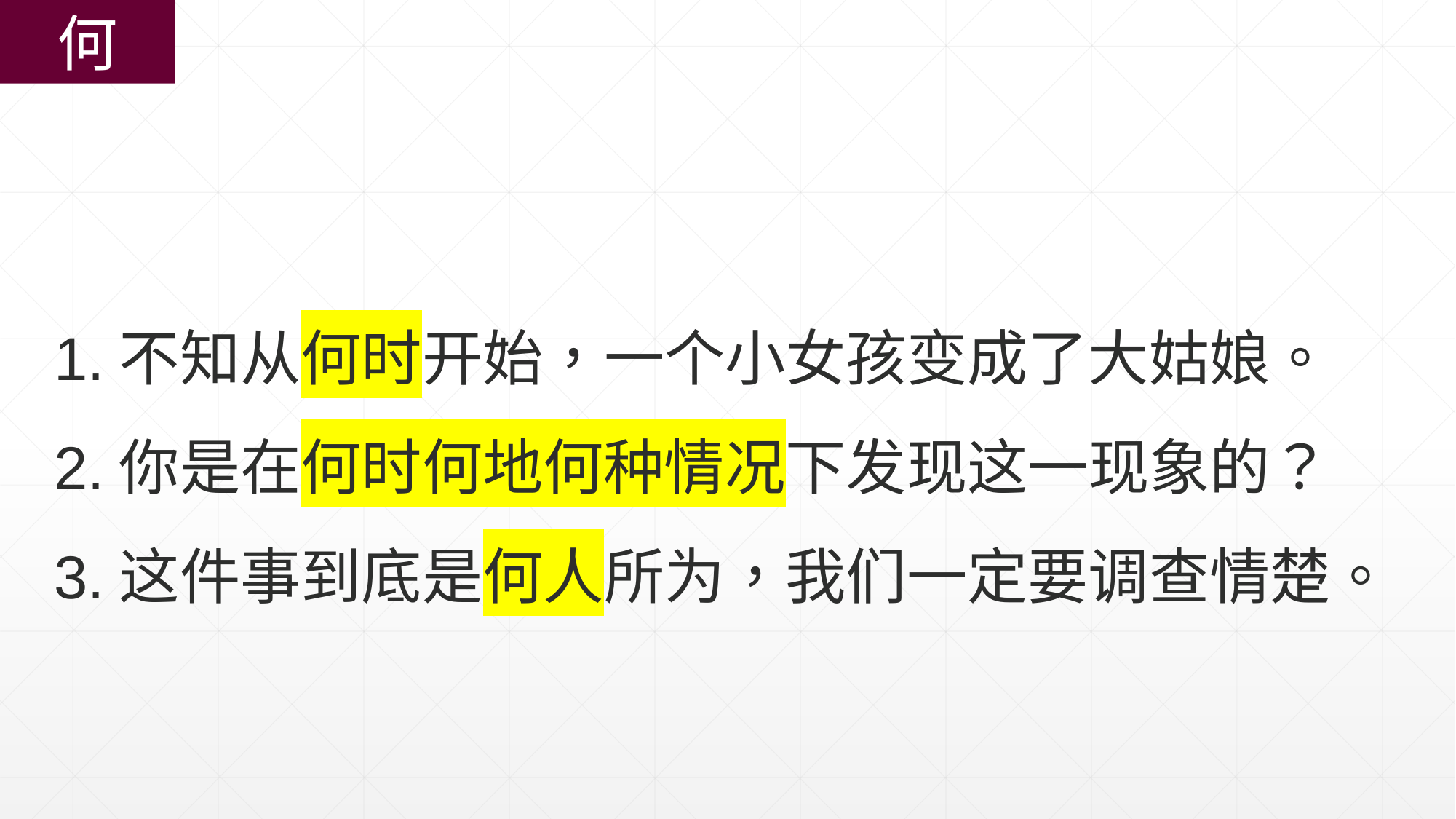

何
1.不知从何时开始，一个小女孩变成了大姑娘。
2.你是在何时何地何种情况下发现这一现象的？
3.这件事到底是何人所为，我们一定要调查情楚。